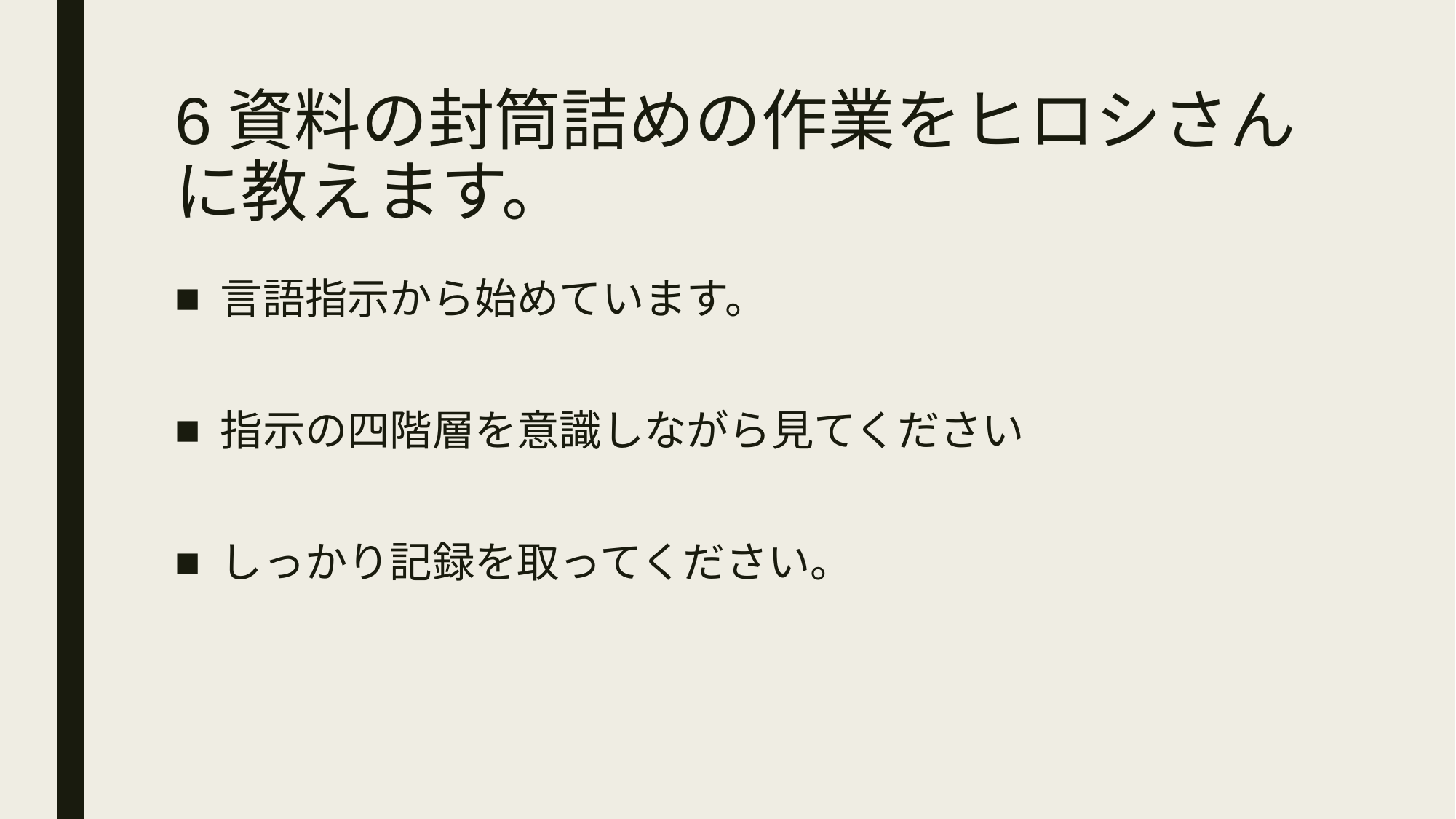

# 6資料の封筒詰めの作業をヒロシさんに教えます。
言語指示から始めています。

指示の四階層を意識しながら見てください

しっかり記録を取ってください。